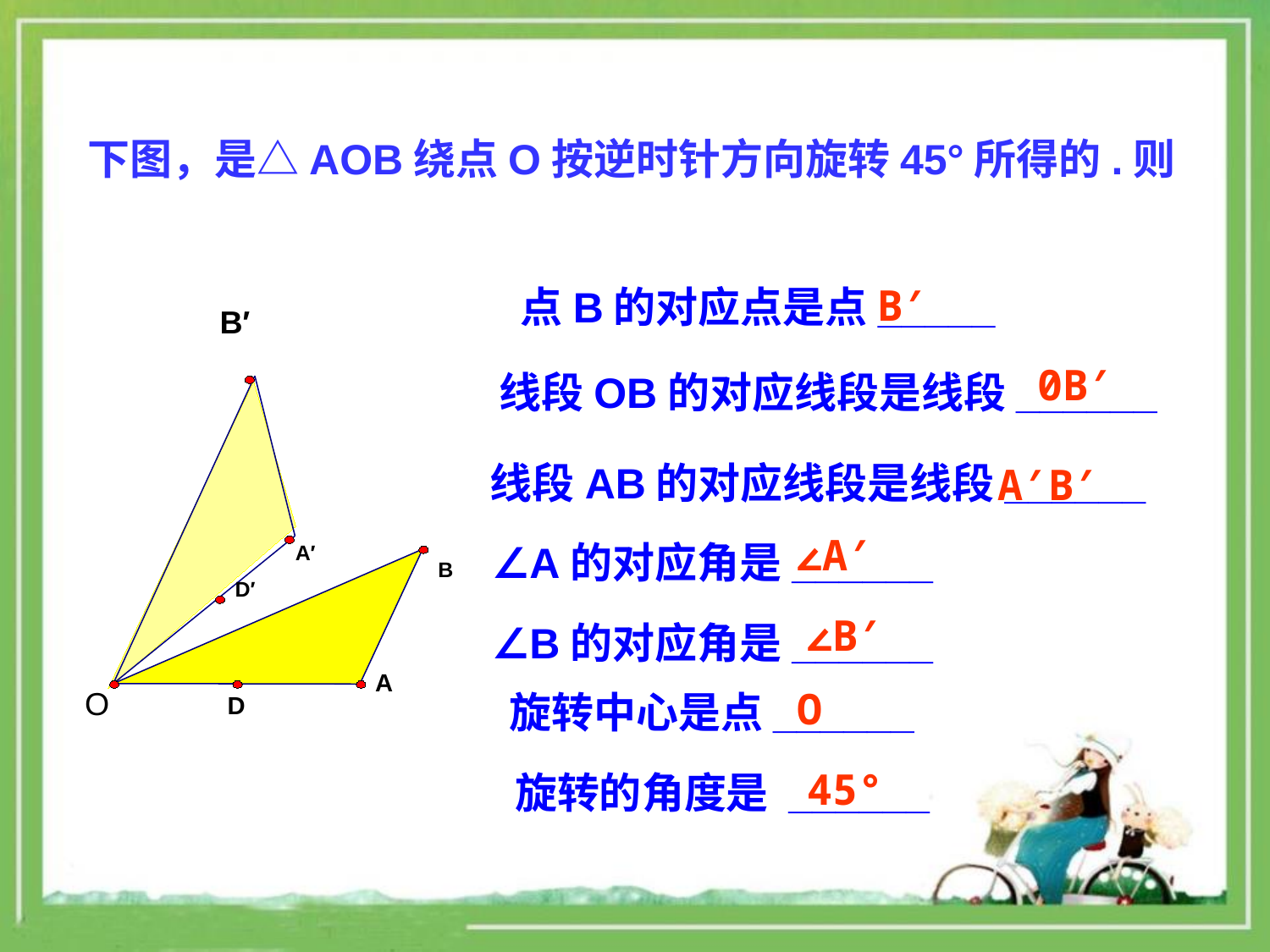

下图，是△AOB绕点O按逆时针方向旋转45°所得的.则
B′
点B的对应点是点_____
B′
0B′
线段OB的对应线段是线段______

A′B′
线段AB的对应线段是线段______

∠A′

∠A的对应角是______
A′

B
D′

∠B′
∠B的对应角是______
A
O

O

旋转中心是点______
D
45°
旋转的角度是 ______